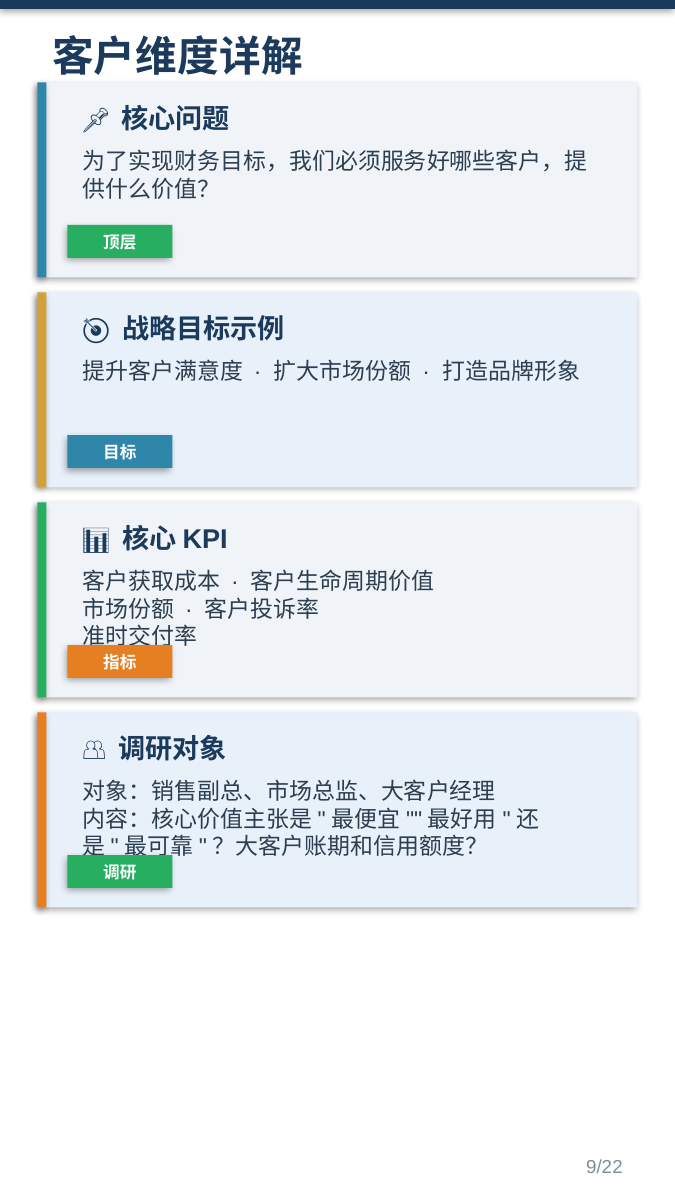

客户维度详解

📌 核心问题
为了实现财务目标，我们必须服务好哪些客户，提供什么价值？

顶层

🎯 战略目标示例
提升客户满意度 · 扩大市场份额 · 打造品牌形象

目标

📊 核心KPI
客户获取成本 · 客户生命周期价值
市场份额 · 客户投诉率
准时交付率

指标

👥 调研对象
对象：销售副总、市场总监、大客户经理
内容：核心价值主张是"最便宜""最好用"还是"最可靠"？大客户账期和信用额度？

调研
9/22